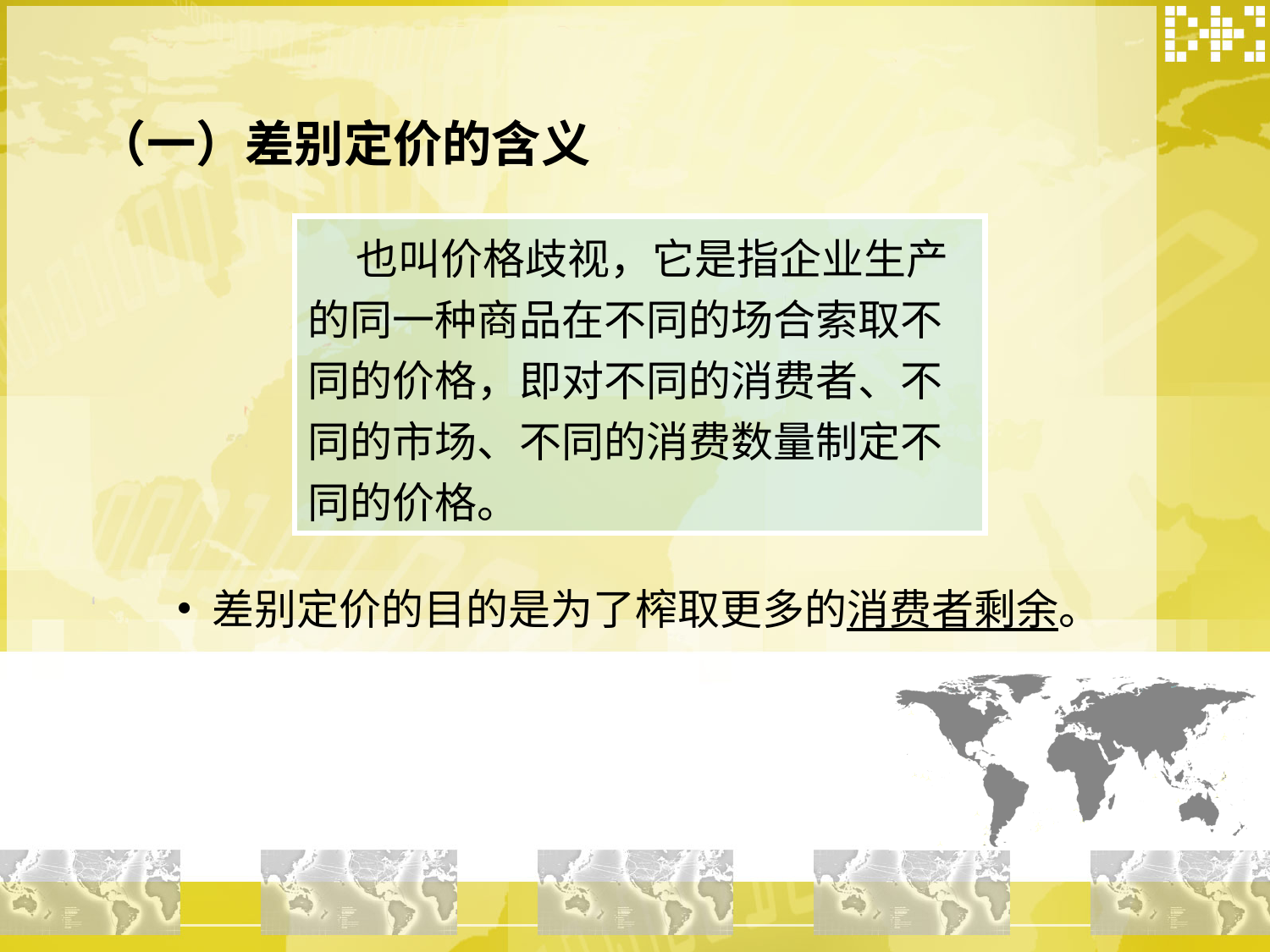

（一）差别定价的含义
    也叫价格歧视，它是指企业生产的同一种商品在不同的场合索取不同的价格，即对不同的消费者、不同的市场、不同的消费数量制定不同的价格。
 差别定价的目的是为了榨取更多的消费者剩余。